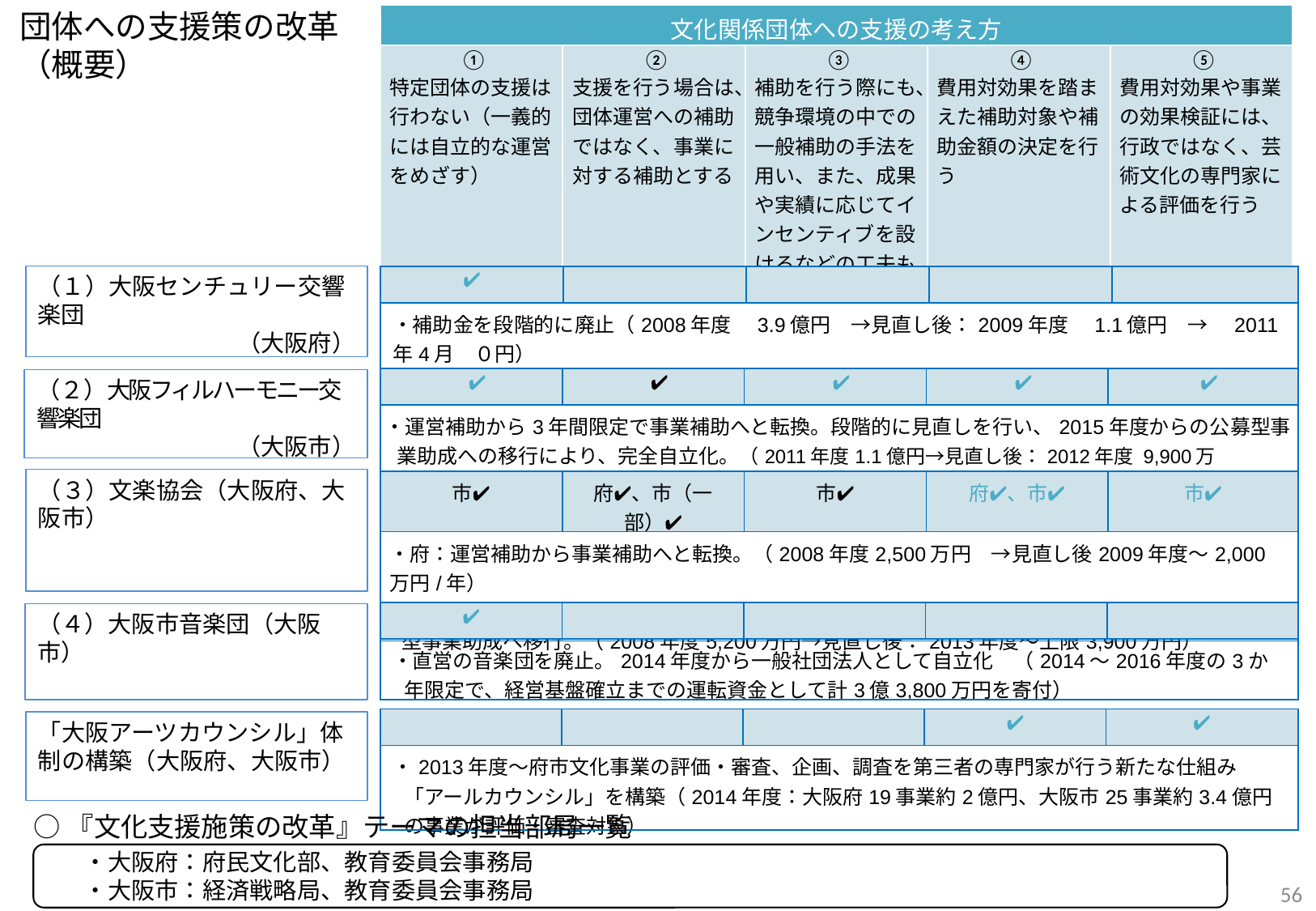

団体への支援策の改革
（概要）
| 文化関係団体への支援の考え方 |  |  |  |  |
| --- | --- | --- | --- | --- |
| ① 特定団体の支援は行わない（一義的には自立的な運営をめざす） | ② 支援を行う場合は、団体運営への補助ではなく、事業に対する補助とする | ③ 補助を行う際にも、競争環境の中での一般補助の手法を用い、また、成果や実績に応じてインセンティブを設けるなどの工夫も行う | ④ 費用対効果を踏まえた補助対象や補助金額の決定を行う | ⑤ 費用対効果や事業の効果検証には、行政ではなく、芸術文化の専門家による評価を行う |
（１）大阪センチュリー交響楽団
（大阪府）
| ✔ |  |  |  |  |
| --- | --- | --- | --- | --- |
| ・補助金を段階的に廃止（2008年度　3.9億円　→見直し後：2009年度　1.1億円　→　2011年4月　０円） ・2011年4月～　府所管から完全自立化 |  |  |  |  |
| ✔ | ✔ | ✔ | ✔ | ✔ |
| --- | --- | --- | --- | --- |
| ・運営補助から3年間限定で事業補助へと転換。段階的に見直しを行い、2015年度からの公募型事業助成への移行により、完全自立化。（2011年度1.1億円→見直し後：2012年度 9,900万円、2014年度上限4,200万円） |  |  |  |  |
（２）大阪フィルハーモニー交響楽団
（大阪市）
（３）文楽協会（大阪府、大阪市）
| 市✔ | 府✔、市（一部）✔ | 市✔ | 府✔、市✔ | 市✔ |
| --- | --- | --- | --- | --- |
| ・府：運営補助から事業補助へと転換。（2008年度2,500万円　→見直し後2009年度～2,000万円/年） ・市：運営補助から3年間限定で事業補助へと転換。段階的に見直しを行い、2015年度から公募型事業助成へ移行。（2008年度5,200万円→見直し後：2013年度～上限3,900万円） |  |  |  |  |
| ✔ |  |  |  |  |
| --- | --- | --- | --- | --- |
| ・直営の音楽団を廃止。2014年度から一般社団法人として自立化　（2014～2016年度の3か年限定で、経営基盤確立までの運転資金として計3億3,800万円を寄付） |  |  |  |  |
（４）大阪市音楽団（大阪市）
|  |  |  | ✔ | ✔ |
| --- | --- | --- | --- | --- |
| ・2013年度～府市文化事業の評価・審査、企画、調査を第三者の専門家が行う新たな仕組み「アールカウンシル」を構築（2014年度：大阪府19事業約2億円、大阪市25事業約3.4億円の事業が評価・審査対象） |  |  |  |  |
「大阪アーツカウンシル」体制の構築（大阪府、大阪市）
○『文化支援施策の改革』テーマの担当部局一覧
・大阪府：府民文化部、教育委員会事務局
・大阪市：経済戦略局、教育委員会事務局
56